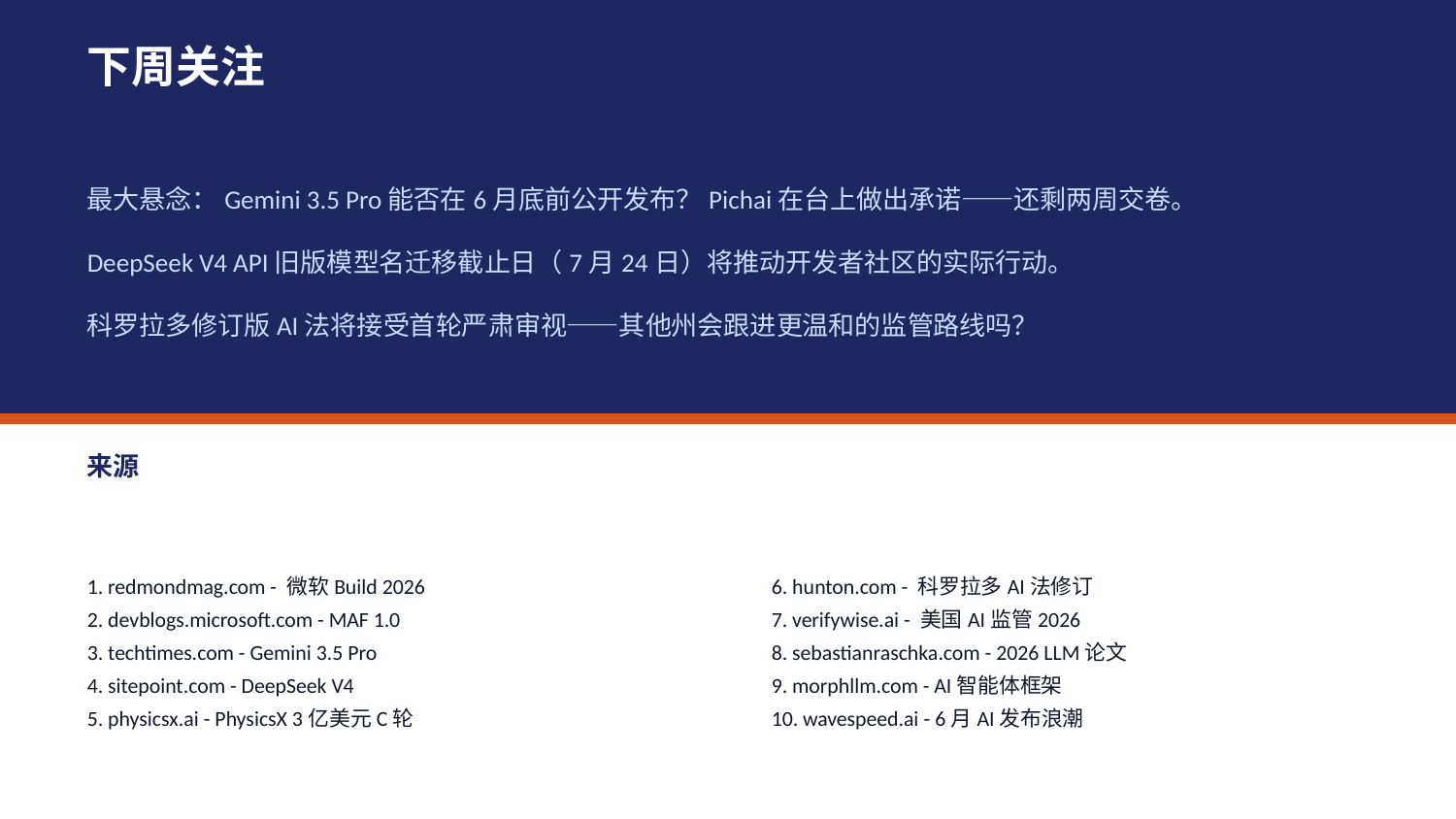

下周关注
最大悬念：Gemini 3.5 Pro能否在6月底前公开发布？Pichai在台上做出承诺——还剩两周交卷。

DeepSeek V4 API旧版模型名迁移截止日（7月24日）将推动开发者社区的实际行动。

科罗拉多修订版AI法将接受首轮严肃审视——其他州会跟进更温和的监管路线吗？

来源
1. redmondmag.com - 微软Build 2026
2. devblogs.microsoft.com - MAF 1.0
3. techtimes.com - Gemini 3.5 Pro
4. sitepoint.com - DeepSeek V4
5. physicsx.ai - PhysicsX 3亿美元C轮
6. hunton.com - 科罗拉多AI法修订
7. verifywise.ai - 美国AI监管2026
8. sebastianraschka.com - 2026 LLM论文
9. morphllm.com - AI智能体框架
10. wavespeed.ai - 6月AI发布浪潮